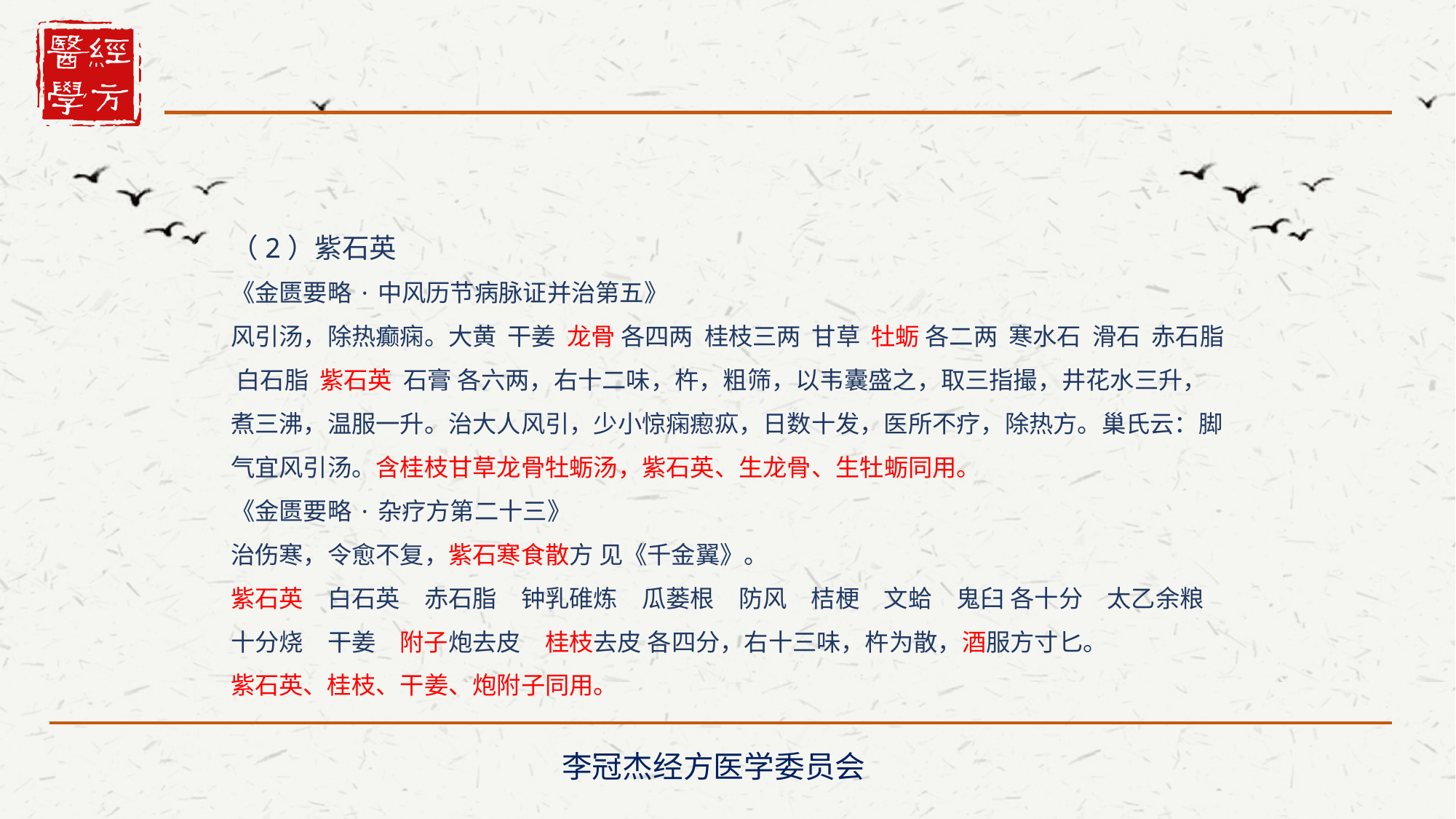

（2）紫石英
《金匮要略·中风历节病脉证并治第五》
风引汤，除热癫痫。大黄  干姜  龙骨 各四两  桂枝三两  甘草  牡蛎 各二两  寒水石  滑石  赤石脂  白石脂  紫石英  石膏 各六两，右十二味，杵，粗筛，以韦囊盛之，取三指撮，井花水三升，煮三沸，温服一升。治大人风引，少小惊痫瘛疭，日数十发，医所不疗，除热方。巢氏云：脚气宜风引汤。含桂枝甘草龙骨牡蛎汤，紫石英、生龙骨、生牡蛎同用。
《金匮要略·杂疗方第二十三》
治伤寒，令愈不复，紫石寒食散方 见《千金翼》。
紫石英　白石英　赤石脂　钟乳碓炼　瓜蒌根　防风　桔梗　文蛤　鬼臼 各十分　太乙余粮十分烧　干姜　附子炮去皮　桂枝去皮 各四分，右十三味，杵为散，酒服方寸匕。
紫石英、桂枝、干姜、炮附子同用。
46